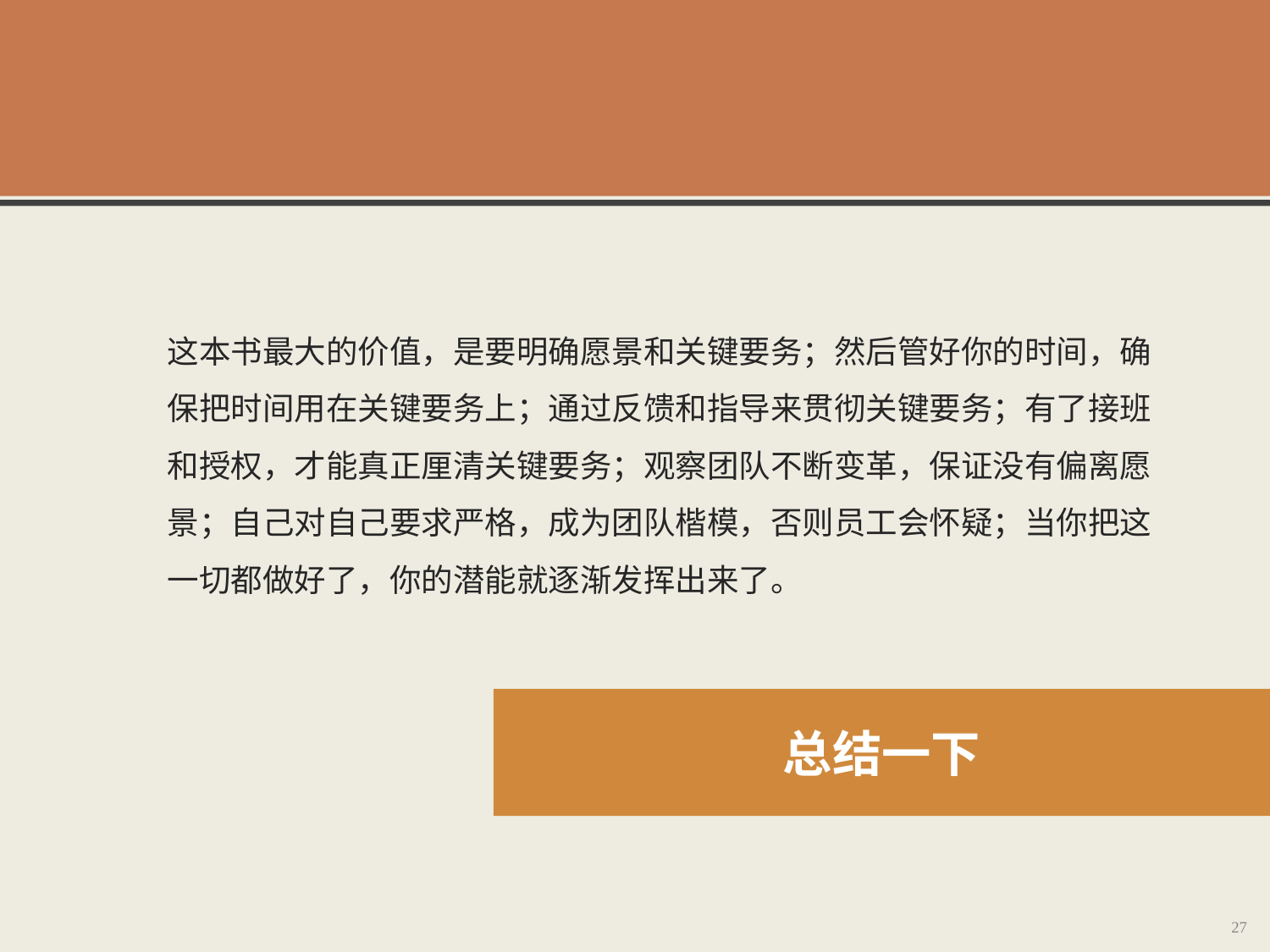

这本书最大的价值，是要明确愿景和关键要务；然后管好你的时间，确保把时间用在关键要务上；通过反馈和指导来贯彻关键要务；有了接班和授权，才能真正厘清关键要务；观察团队不断变革，保证没有偏离愿景；自己对自己要求严格，成为团队楷模，否则员工会怀疑；当你把这一切都做好了，你的潜能就逐渐发挥出来了。

总结一下
27